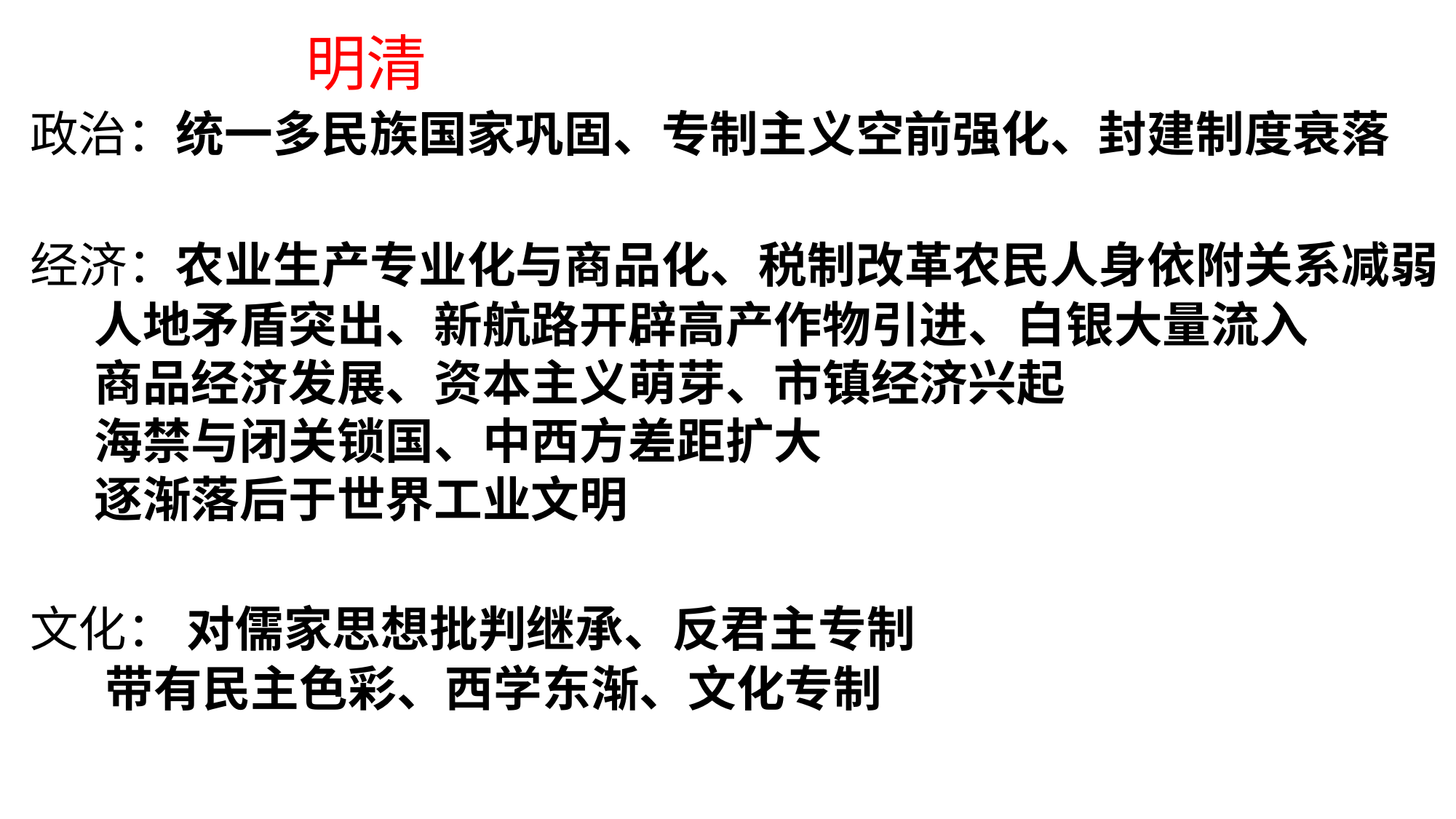

明清
 政治：统一多民族国家巩固、专制主义空前强化、封建制度衰落

 经济：农业生产专业化与商品化、税制改革农民人身依附关系减弱
       人地矛盾突出、新航路开辟高产作物引进、白银大量流入
       商品经济发展、资本主义萌芽、市镇经济兴起
       海禁与闭关锁国、中西方差距扩大
       逐渐落后于世界工业文明

 文化： 对儒家思想批判继承、反君主专制
        带有民主色彩、西学东渐、文化专制